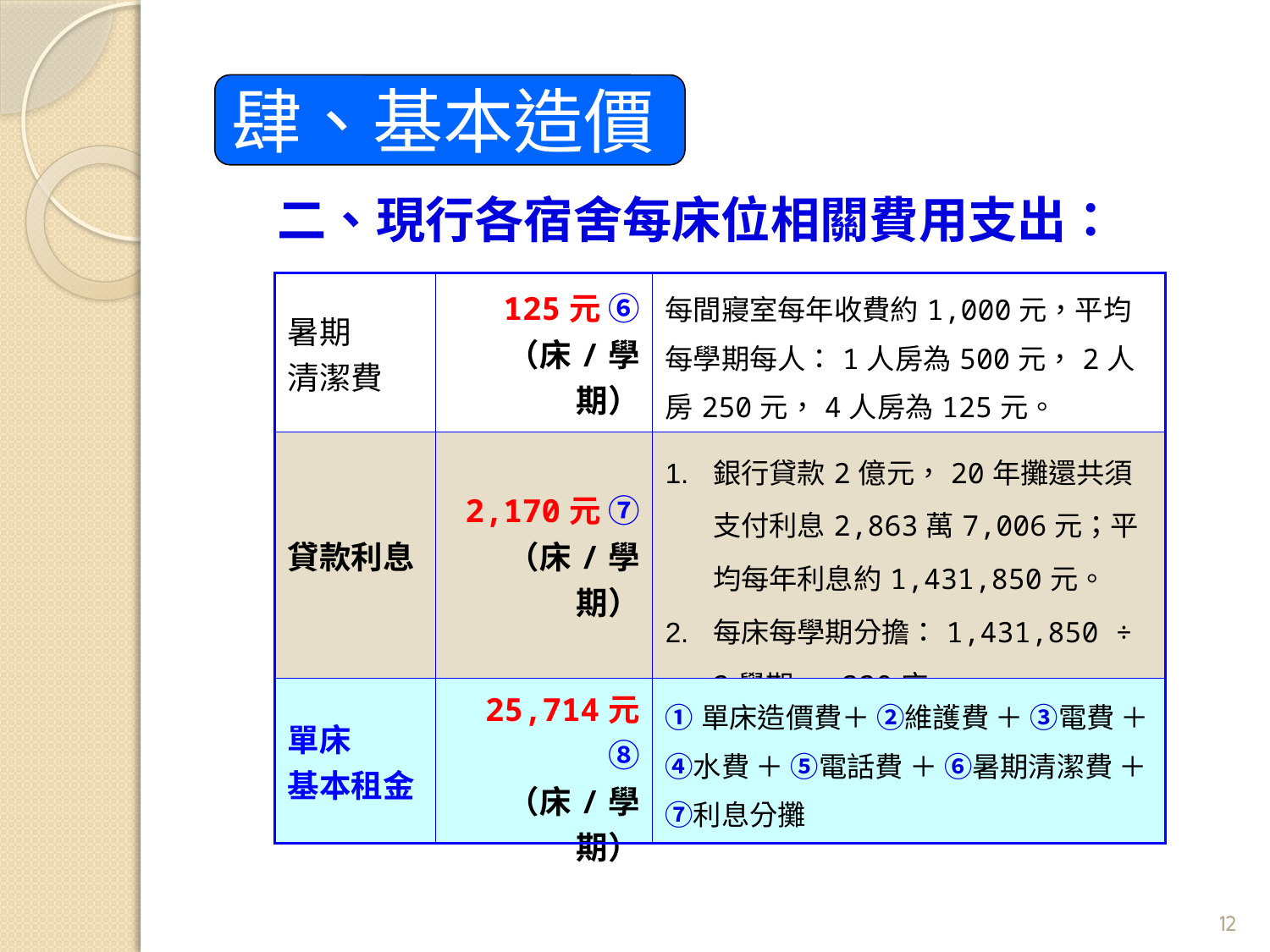

肆、基本造價
二、現行各宿舍每床位相關費用支出：
| 暑期 清潔費 | 125元 ⑥ （床/學期） | 每間寢室每年收費約1,000元，平均每學期每人：1人房為500元，2人房250元，4人房為125元。 |
| --- | --- | --- |
| 貸款利息 | 2,170元 ⑦ （床/學期） | 銀行貸款2億元，20年攤還共須支付利息2,863萬7,006元；平均每年利息約1,431,850元。 每床每學期分擔：1,431,850 ÷ 2學期 ÷ 330床 |
| 單床 基本租金 | 25,714元 ⑧ （床/學期） | ①單床造價費＋ ②維護費 ＋ ③電費 ＋ ④水費 ＋ ⑤電話費 ＋ ⑥暑期清潔費 ＋ ⑦利息分攤 |
12
12